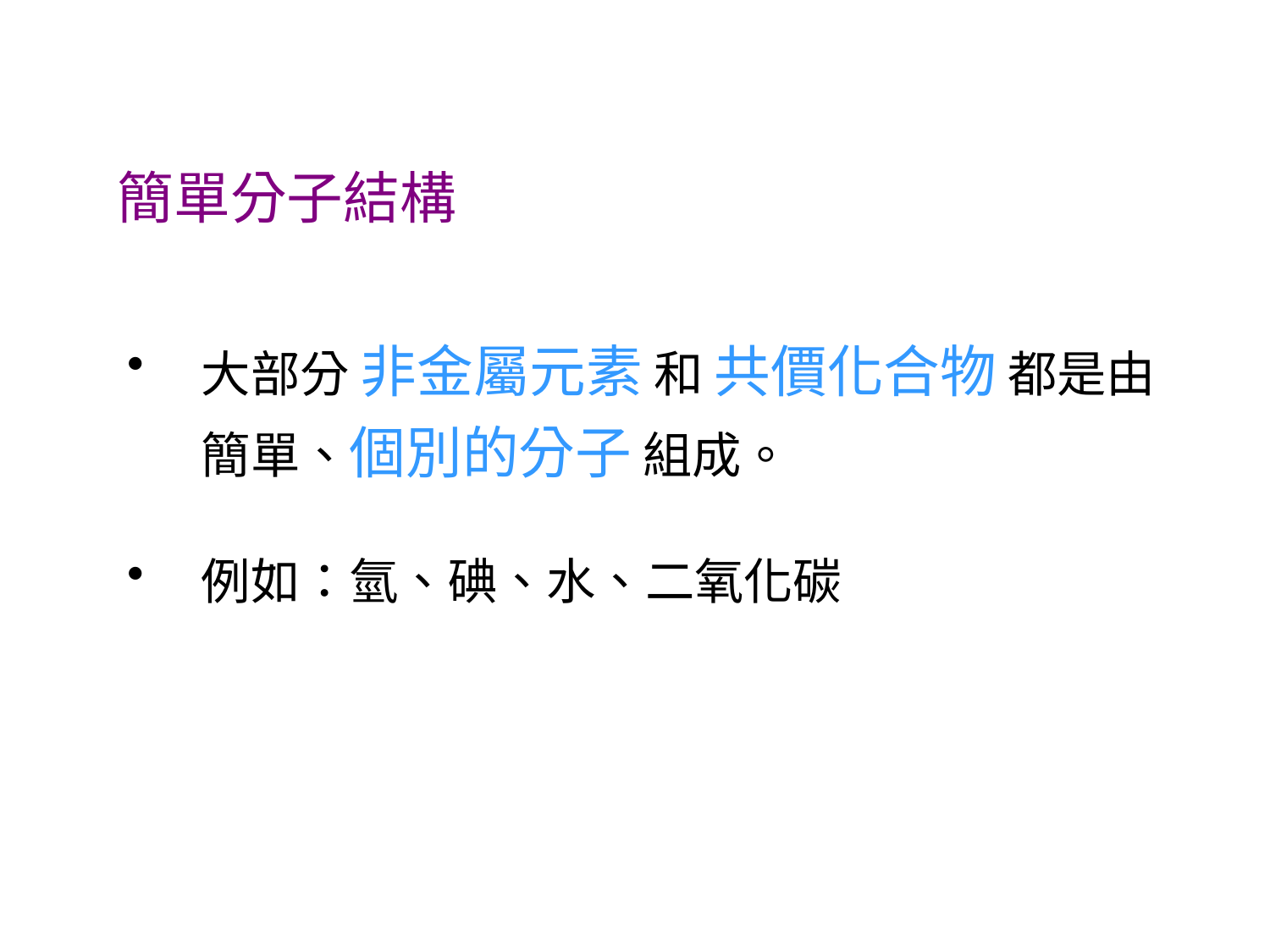

簡單分子結構
大部分 非金屬元素 和 共價化合物 都是由簡單、個別的分子 組成。
例如：氫、碘、水、二氧化碳